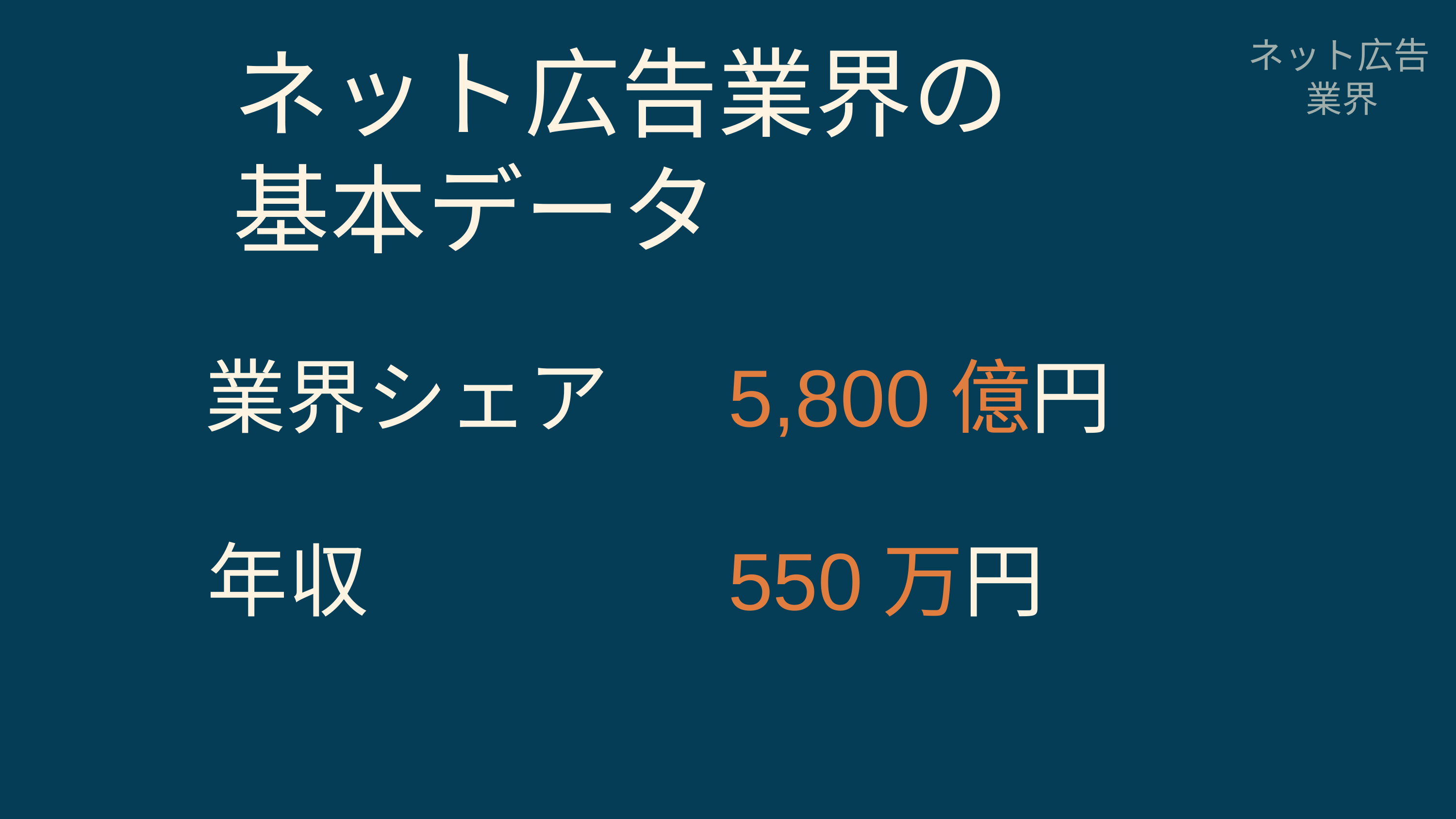

ネット広告業界の
基本データ
ネット広告
      業界
業界シェア
5,800億円
年収
550万円